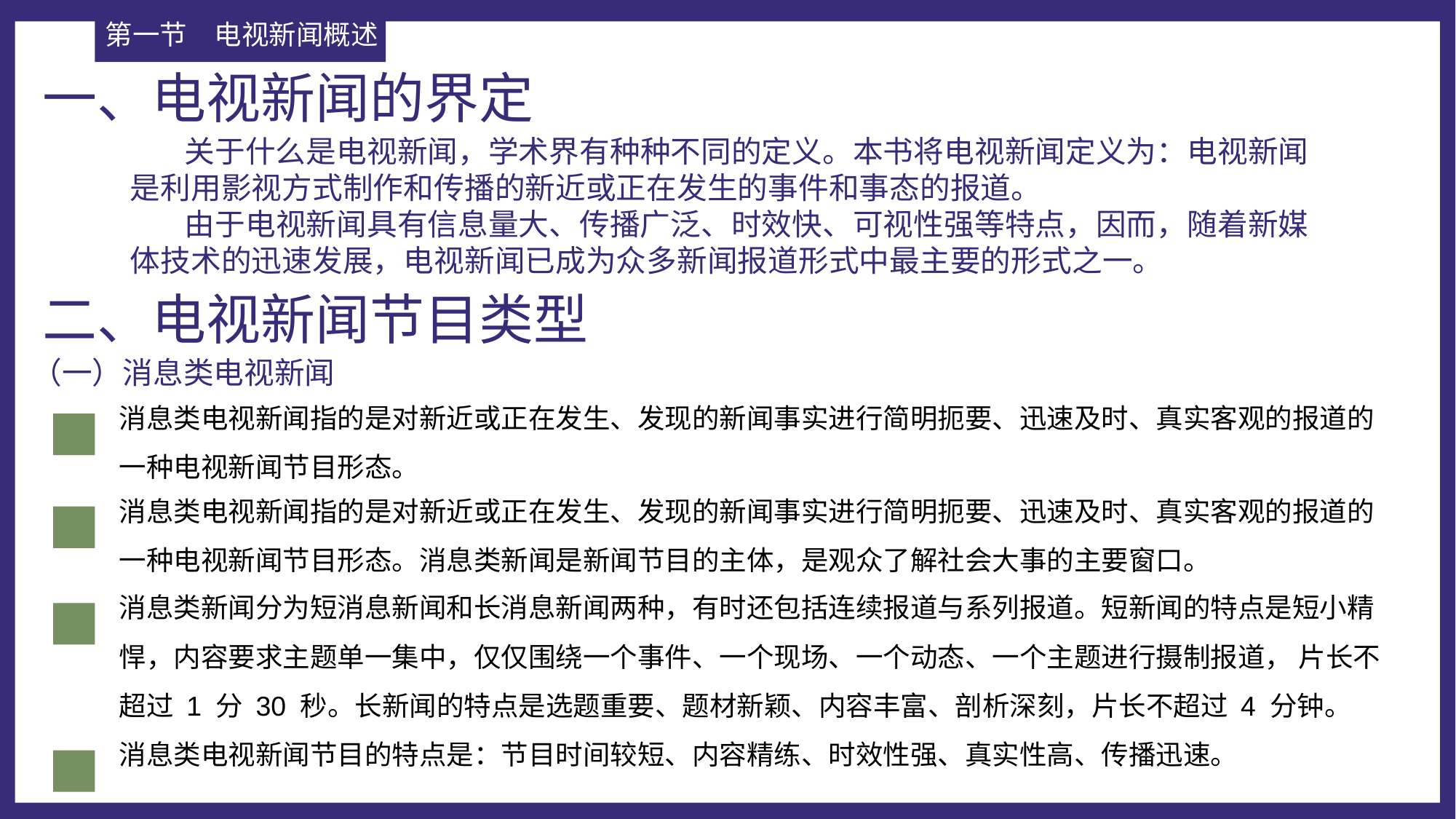

第一节	电视新闻概述
一、电视新闻的界定
       关于什么是电视新闻，学术界有种种不同的定义。本书将电视新闻定义为：电视新闻是利用影视方式制作和传播的新近或正在发生的事件和事态的报道。
       由于电视新闻具有信息量大、传播广泛、时效快、可视性强等特点，因而，随着新媒体技术的迅速发展，电视新闻已成为众多新闻报道形式中最主要的形式之一。
二、电视新闻节目类型
（一）消息类电视新闻
消息类电视新闻指的是对新近或正在发生、发现的新闻事实进行简明扼要、迅速及时、真实客观的报道的一种电视新闻节目形态。

消息类电视新闻指的是对新近或正在发生、发现的新闻事实进行简明扼要、迅速及时、真实客观的报道的一种电视新闻节目形态。消息类新闻是新闻节目的主体，是观众了解社会大事的主要窗口。

消息类新闻分为短消息新闻和长消息新闻两种，有时还包括连续报道与系列报道。短新闻的特点是短小精悍，内容要求主题单一集中，仅仅围绕一个事件、一个现场、一个动态、一个主题进行摄制报道， 片长不超过 1 分 30 秒。长新闻的特点是选题重要、题材新颖、内容丰富、剖析深刻，片长不超过 4 分钟。

消息类电视新闻节目的特点是：节目时间较短、内容精练、时效性强、真实性高、传播迅速。